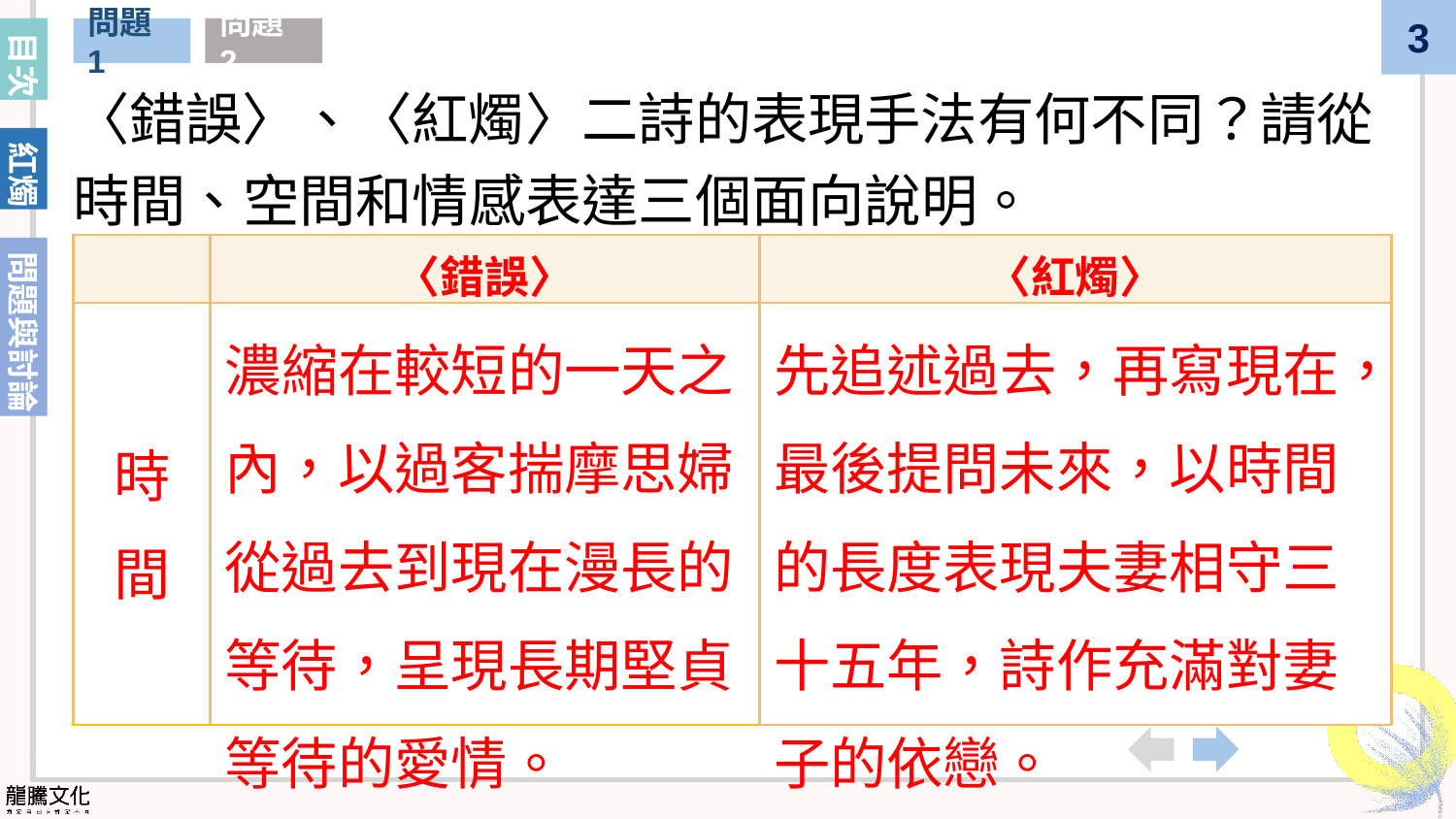

目次
問題1
問題2
〈錯誤〉、〈紅燭〉二詩的表現手法有何不同？請從時間、空間和情感表達三個面向說明。
|  | 〈錯誤〉 | 〈紅燭〉 |
| --- | --- | --- |
| 時間 | 濃縮在較短的一天之內，以過客揣摩思婦從過去到現在漫長的等待，呈現長期堅貞等待的愛情。 | 先追述過去，再寫現在，最後提問未來，以時間的長度表現夫妻相守三十五年，詩作充滿對妻子的依戀。 |